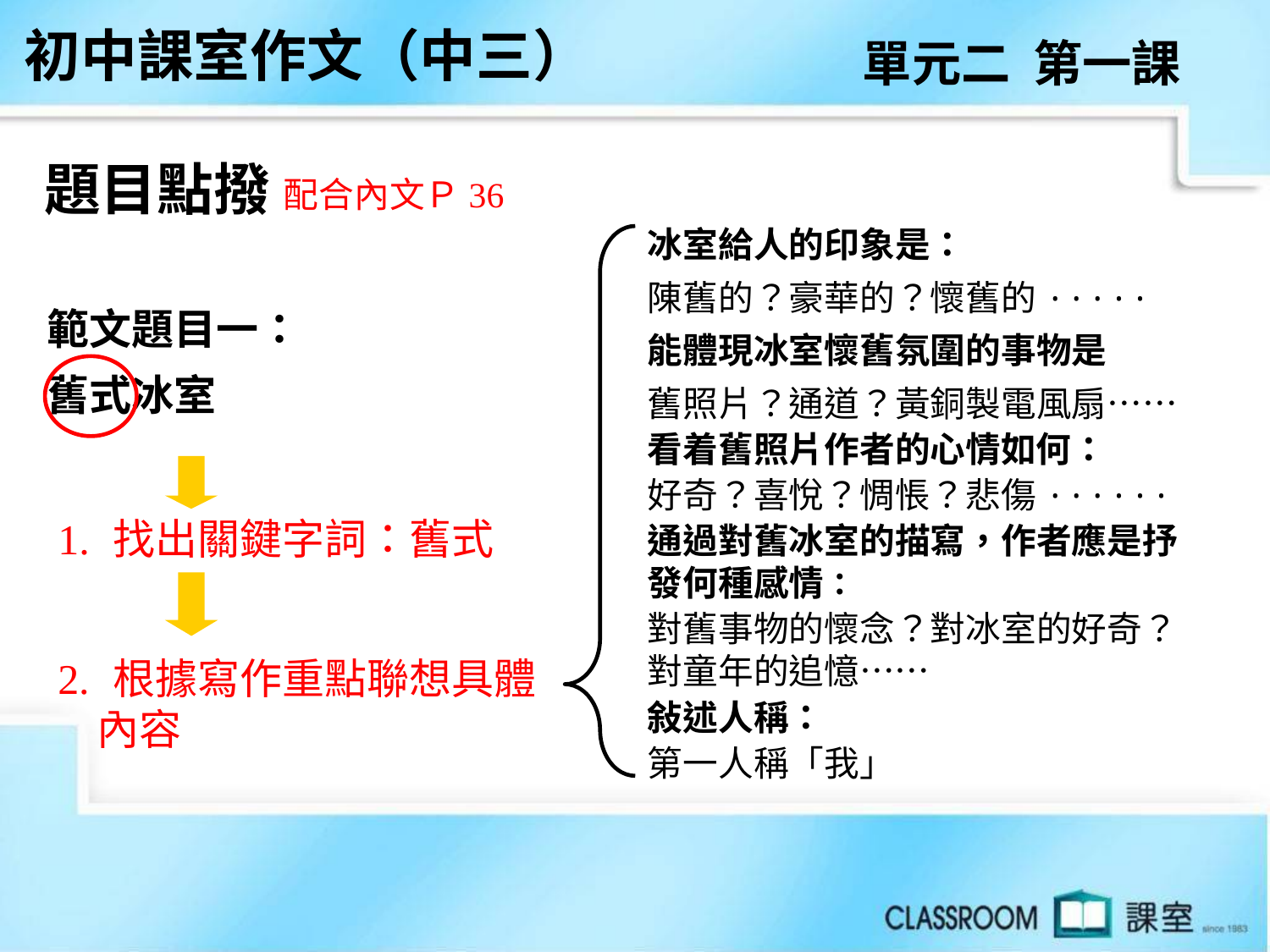

初中課室作文（中三）
單元二  第一課
題目點撥
配合內文Ｐ36
冰室給人的印象是：
陳舊的？豪華的？懷舊的·····
能體現冰室懷舊氛圍的事物是
舊照片？通道？黃銅製電風扇……
看着舊照片作者的心情如何：
好奇？喜悅？惆悵？悲傷······
通過對舊冰室的描寫，作者應是抒發何種感情：
對舊事物的懷念？對冰室的好奇？
對童年的追憶……
敍述人稱：
第一人稱「我」

範文題目一：
舊式冰室

1. 找出關鍵字詞：舊式

2. 根據寫作重點聯想具體
   內容